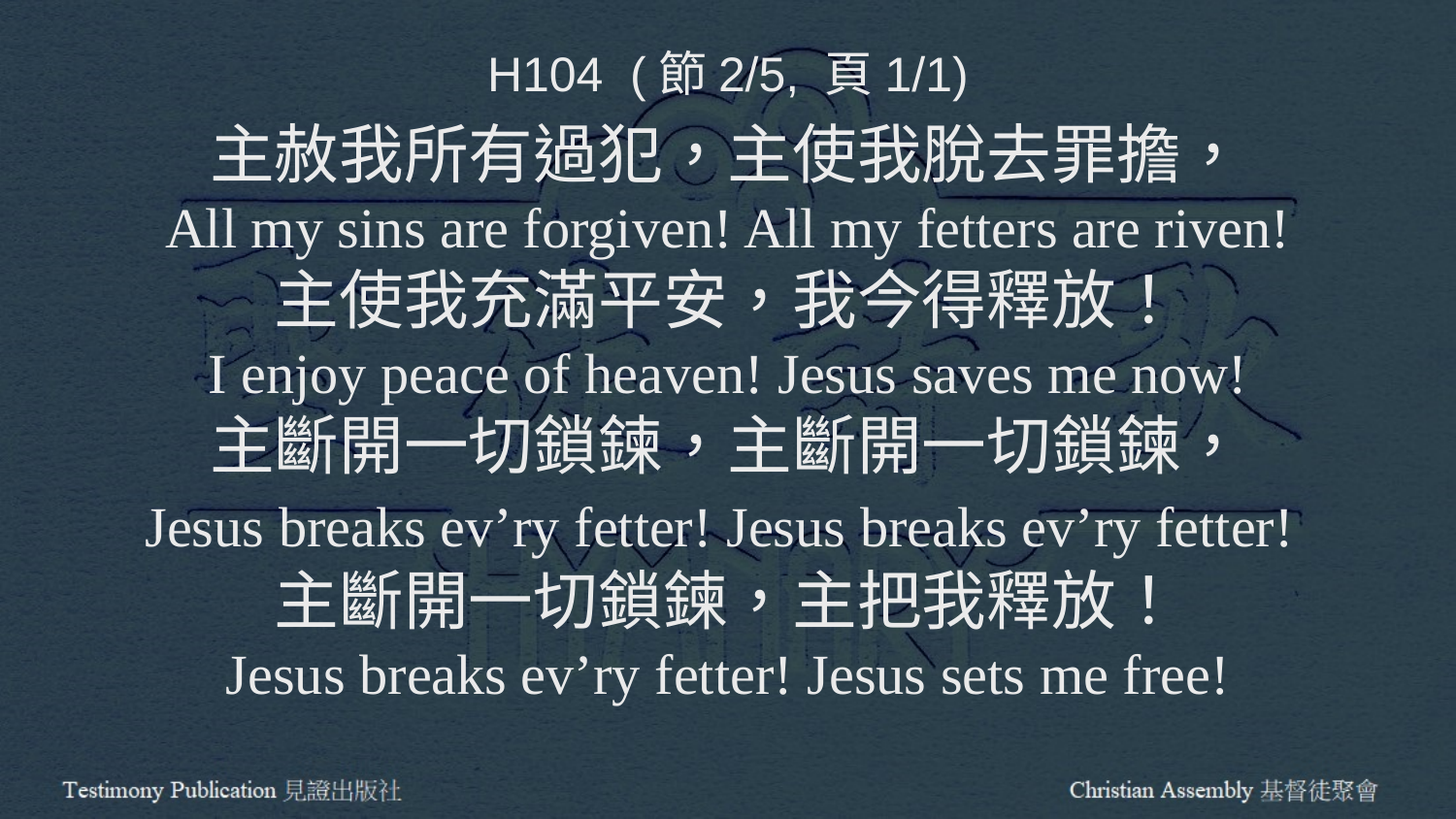

H104  (節2/5, 頁1/1)
主赦我所有過犯，主使我脫去罪擔，
All my sins are forgiven! All my fetters are riven!
主使我充滿平安，我今得釋放！
I enjoy peace of heaven! Jesus saves me now!
主斷開一切鎖鍊，主斷開一切鎖鍊，
Jesus breaks ev’ry fetter! Jesus breaks ev’ry fetter!
主斷開一切鎖鍊，主把我釋放！
Jesus breaks ev’ry fetter! Jesus sets me free!